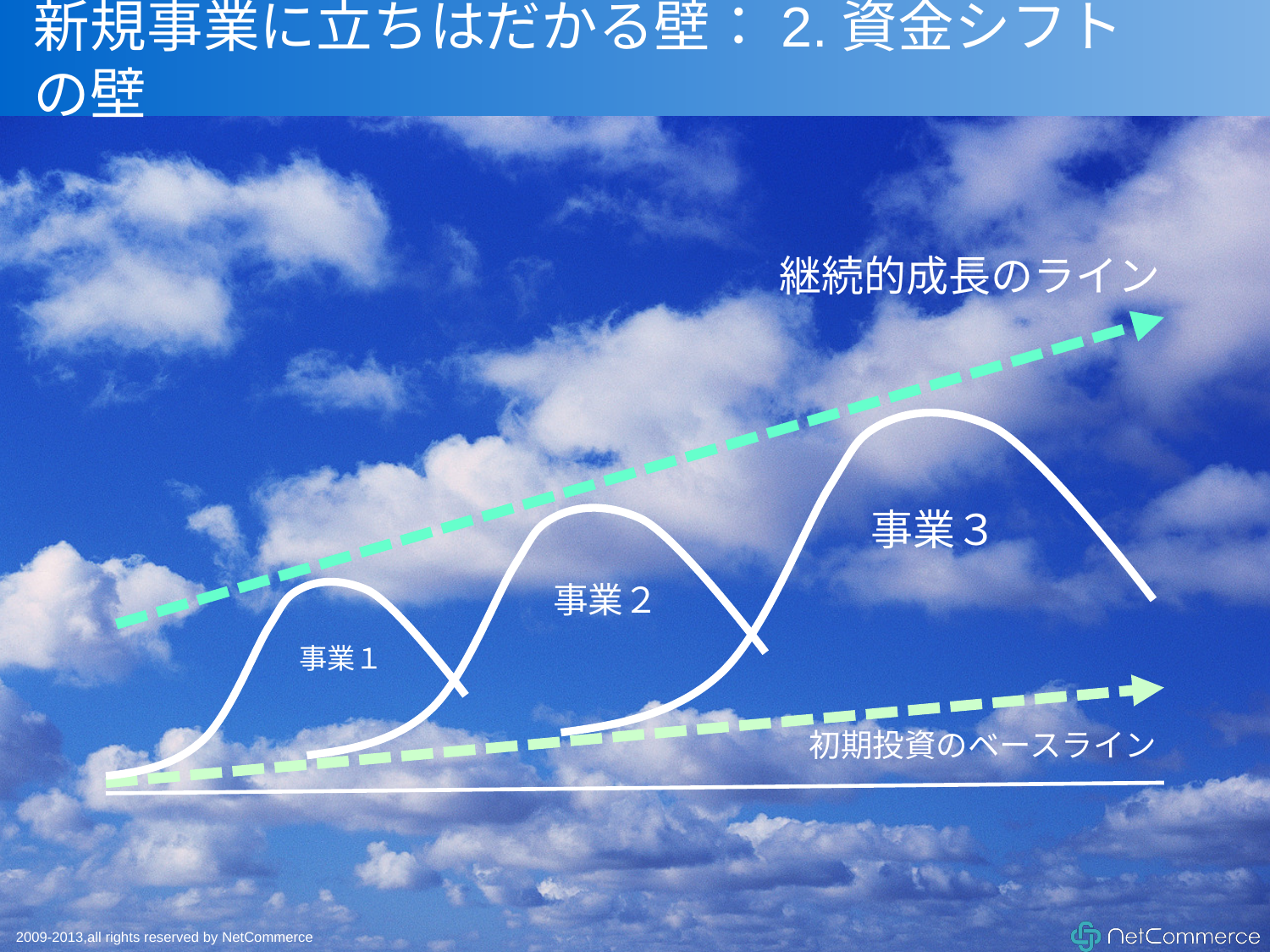

# 新規事業に立ちはだかる壁：2.資金シフトの壁
継続的成長のライン

事業３

事業２

事業１
初期投資のベースライン